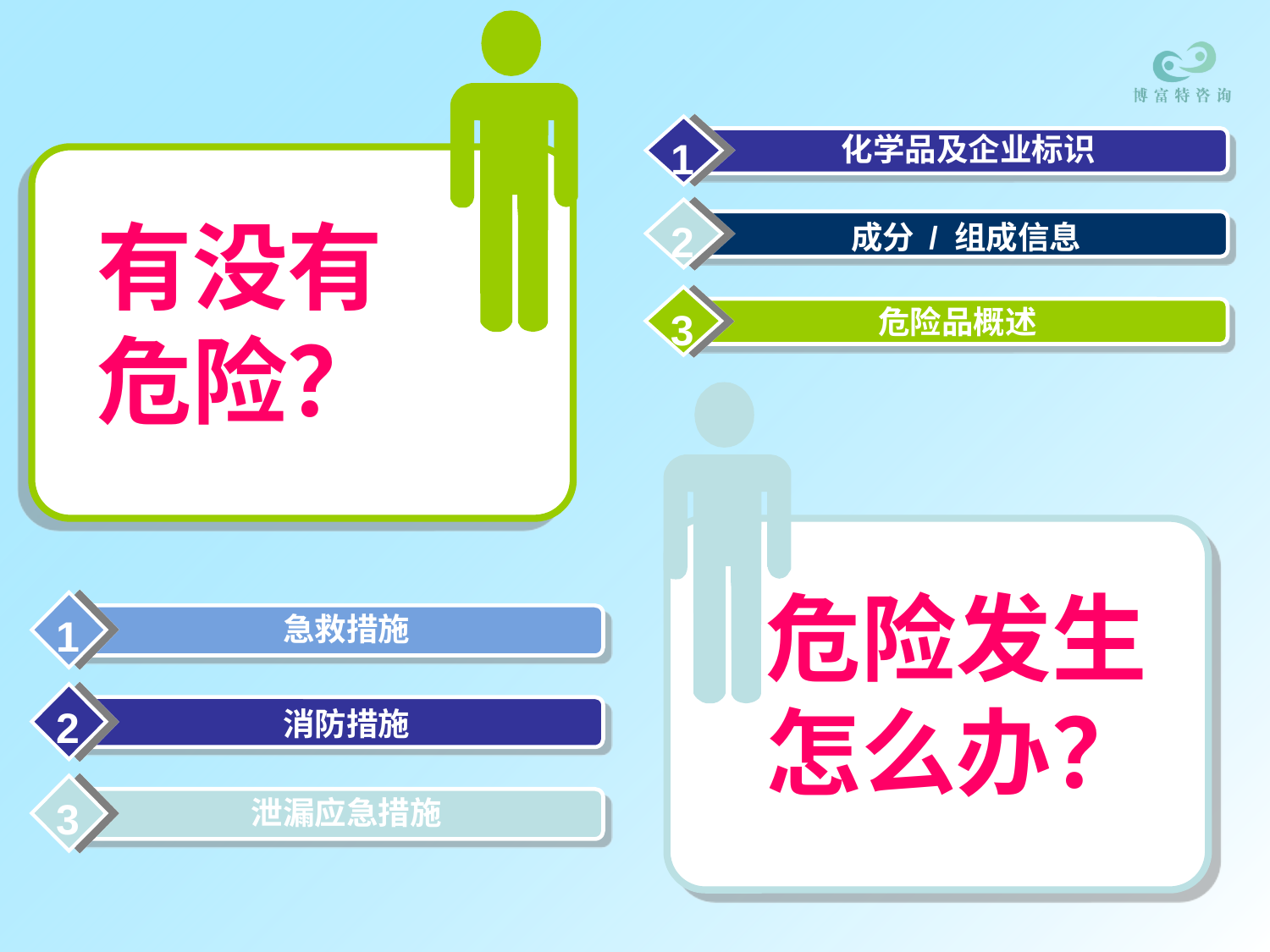

有没有危险？

化学品及企业标识
1

2

成分 / 组成信息

危险品概述
3

危险发生怎么办？

急救措施
1

2

消防措施

3
泄漏应急措施